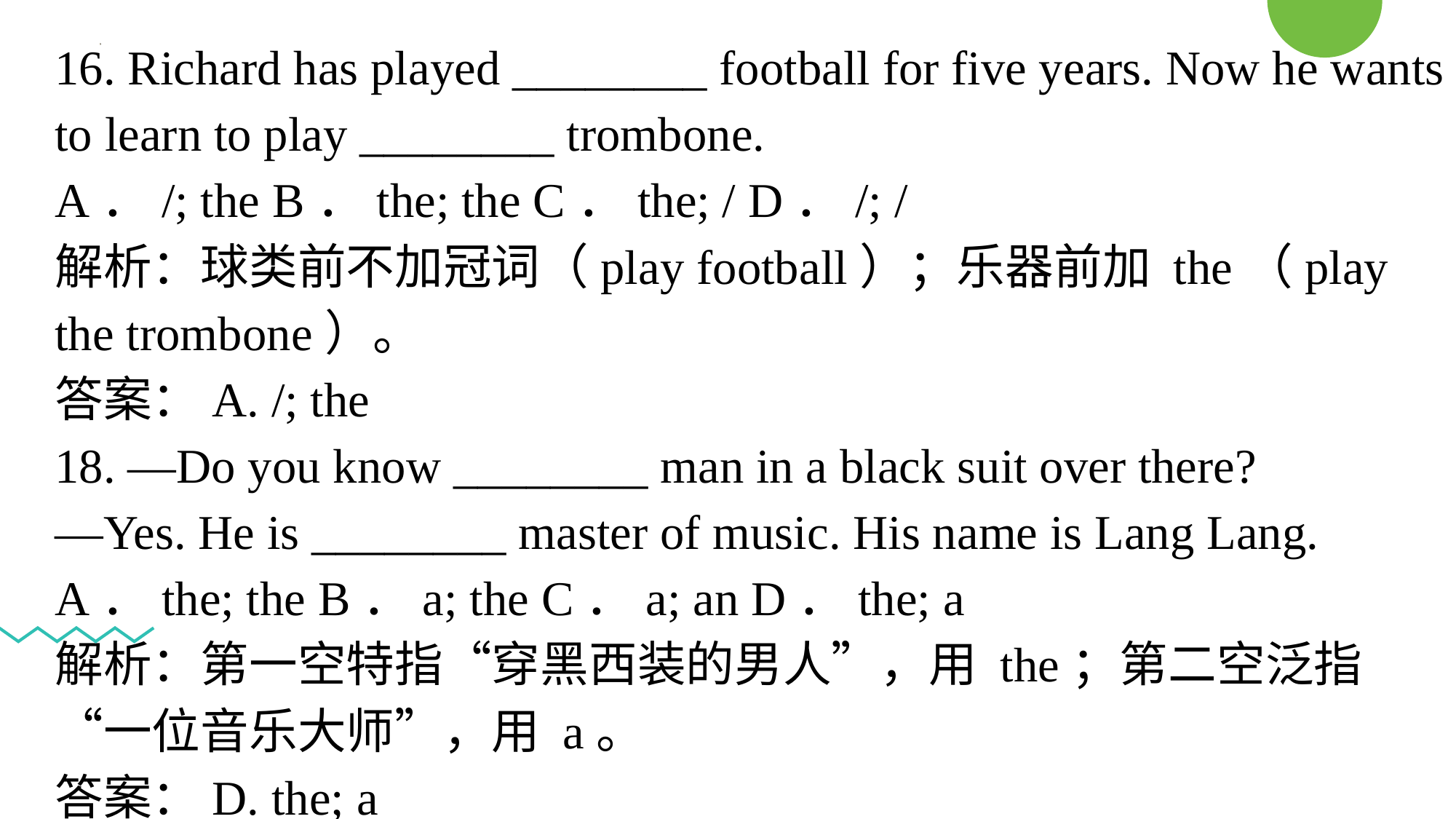

16. Richard has played ________ football for five years. Now he wants to learn to play ________ trombone.
A．/; the B．the; the C．the; / D．/; /
解析：球类前不加冠词（play football）；乐器前加 the（play the trombone）。
答案：A. /; the
18. —Do you know ________ man in a black suit over there?
—Yes. He is ________ master of music. His name is Lang Lang.
A．the; the B．a; the C．a; an D．the; a
解析：第一空特指“穿黑西装的男人”，用 the；第二空泛指“一位音乐大师”，用 a。
答案：D. the; a